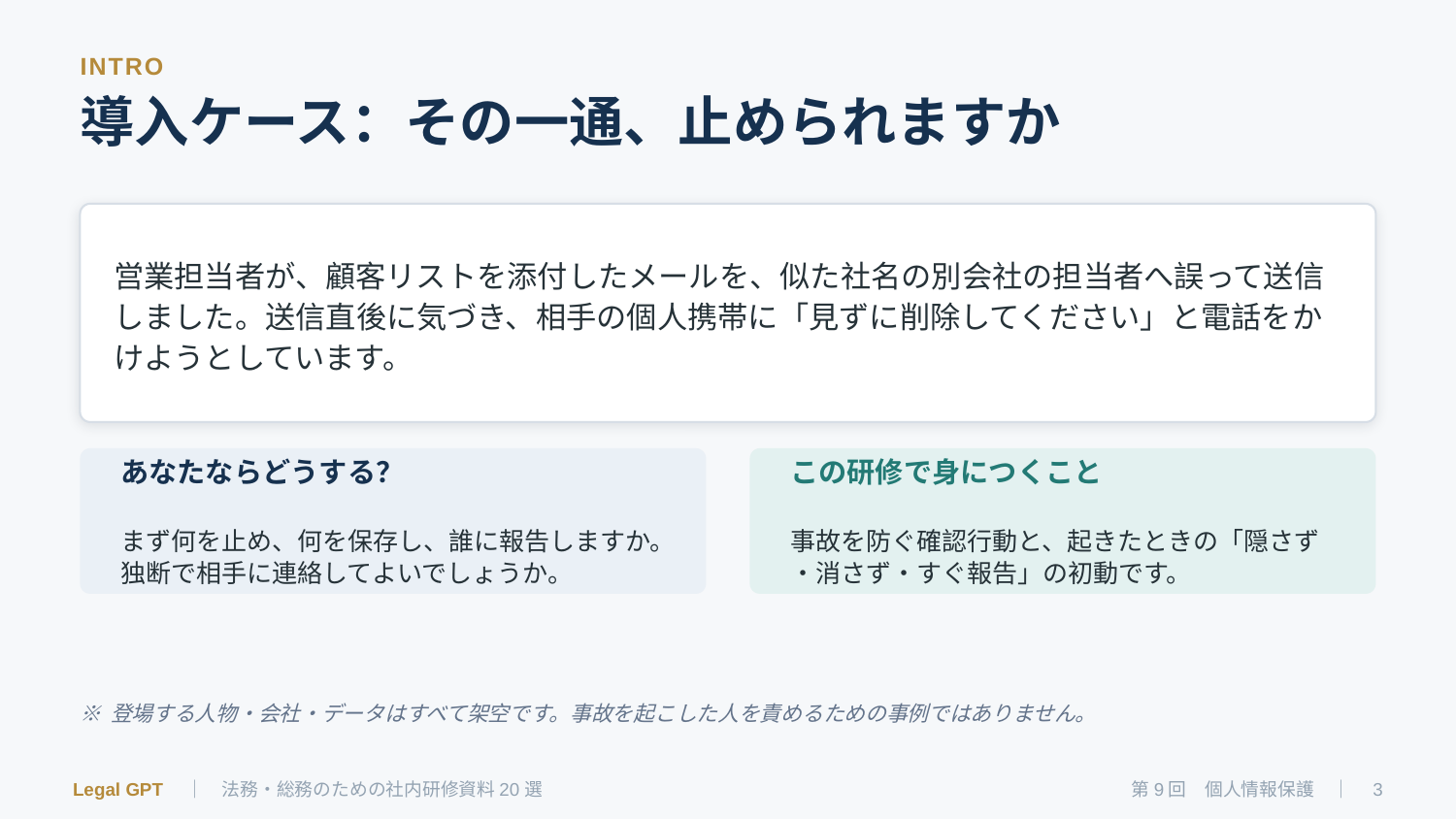

INTRO
導入ケース：その一通、止められますか

営業担当者が、顧客リストを添付したメールを、似た社名の別会社の担当者へ誤って送信しました。送信直後に気づき、相手の個人携帯に「見ずに削除してください」と電話をかけようとしています。

あなたならどうする？

まず何を止め、何を保存し、誰に報告しますか。独断で相手に連絡してよいでしょうか。
この研修で身につくこと

事故を防ぐ確認行動と、起きたときの「隠さず・消さず・すぐ報告」の初動です。
※ 登場する人物・会社・データはすべて架空です。事故を起こした人を責めるための事例ではありません。
Legal GPT　｜　法務・総務のための社内研修資料20選
第9回　個人情報保護　｜　3